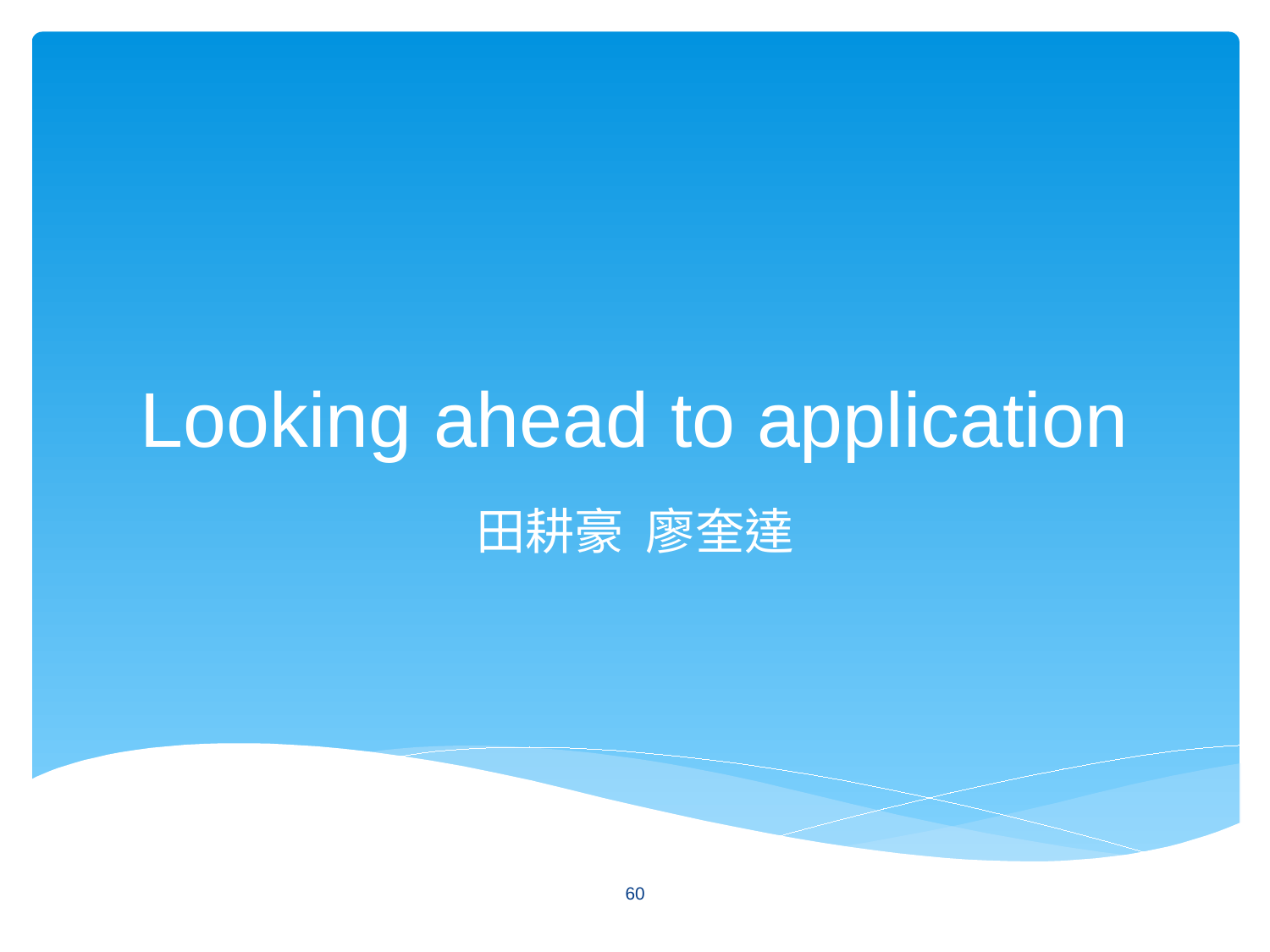

# Looking ahead to application
田耕豪  廖奎達
60